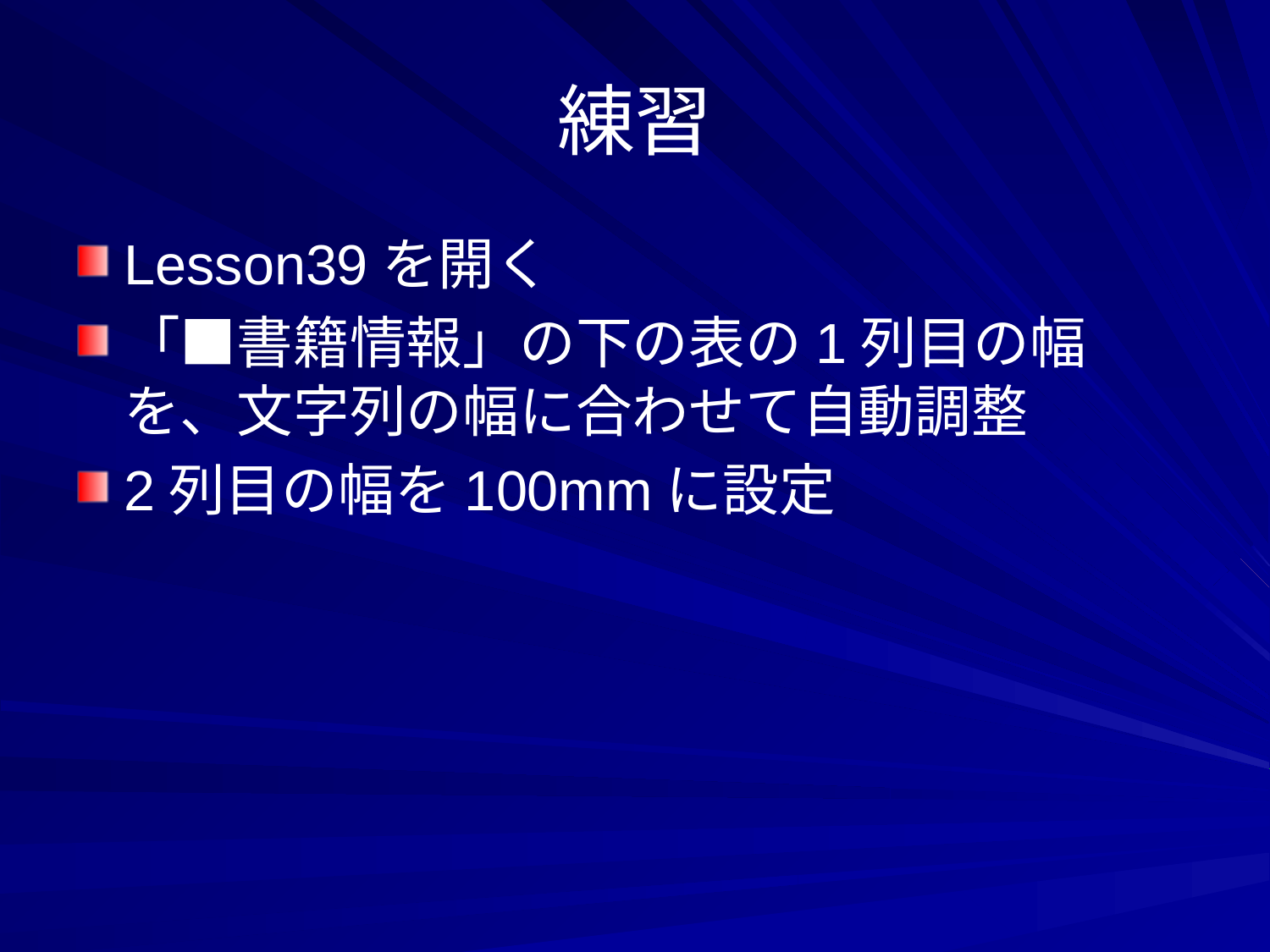

# 練習
Lesson39を開く
「■書籍情報」の下の表の1列目の幅を、文字列の幅に合わせて自動調整
2列目の幅を100mmに設定